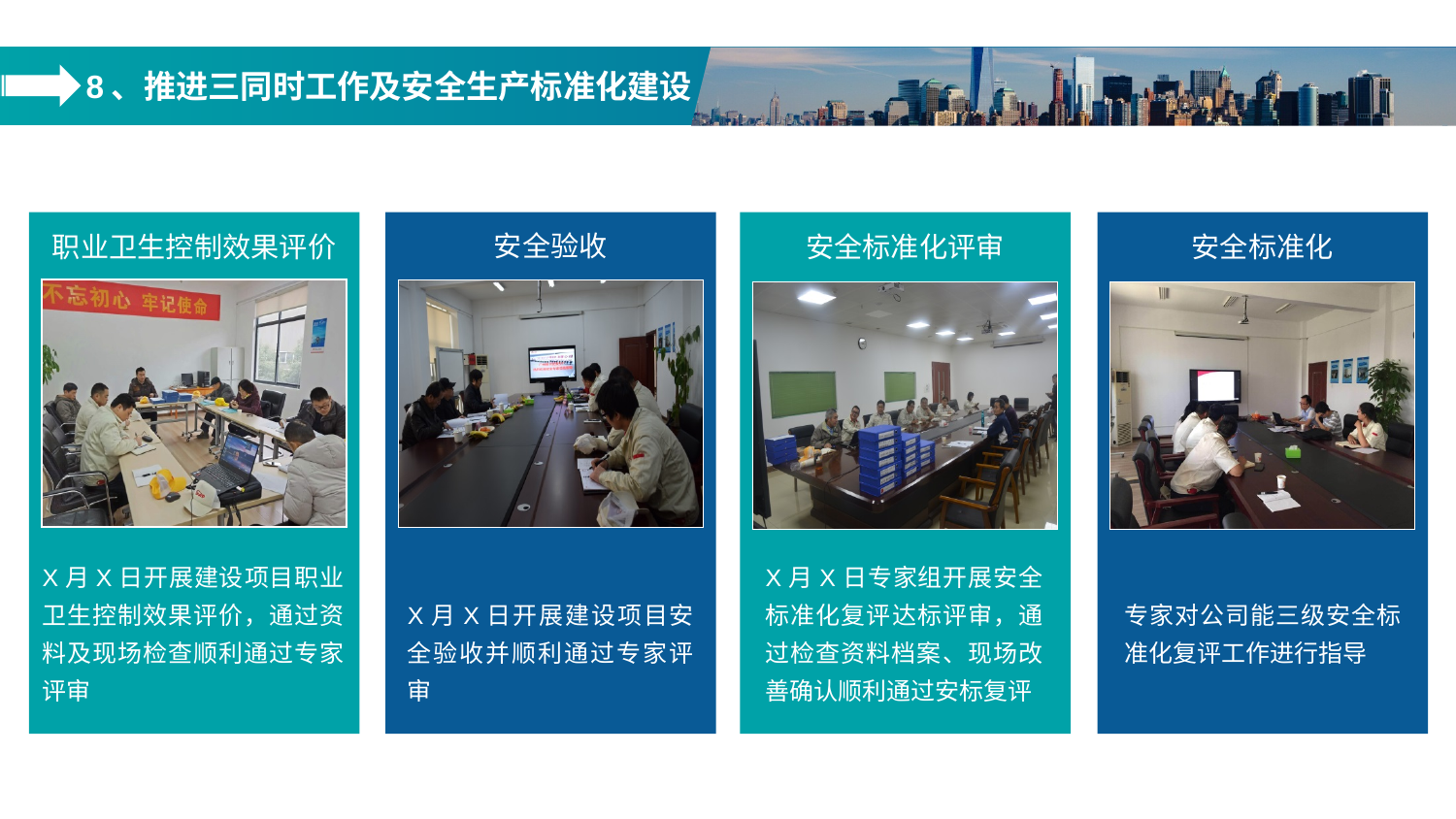

8、推进三同时工作及安全生产标准化建设

安全验收
职业卫生控制效果评价
安全标准化
安全标准化评审

X月X日开展建设项目职业卫生控制效果评价，通过资料及现场检查顺利通过专家评审
X月X日专家组开展安全标准化复评达标评审，通过检查资料档案、现场改善确认顺利通过安标复评
专家对公司能三级安全标准化复评工作进行指导
X月X日开展建设项目安全验收并顺利通过专家评审